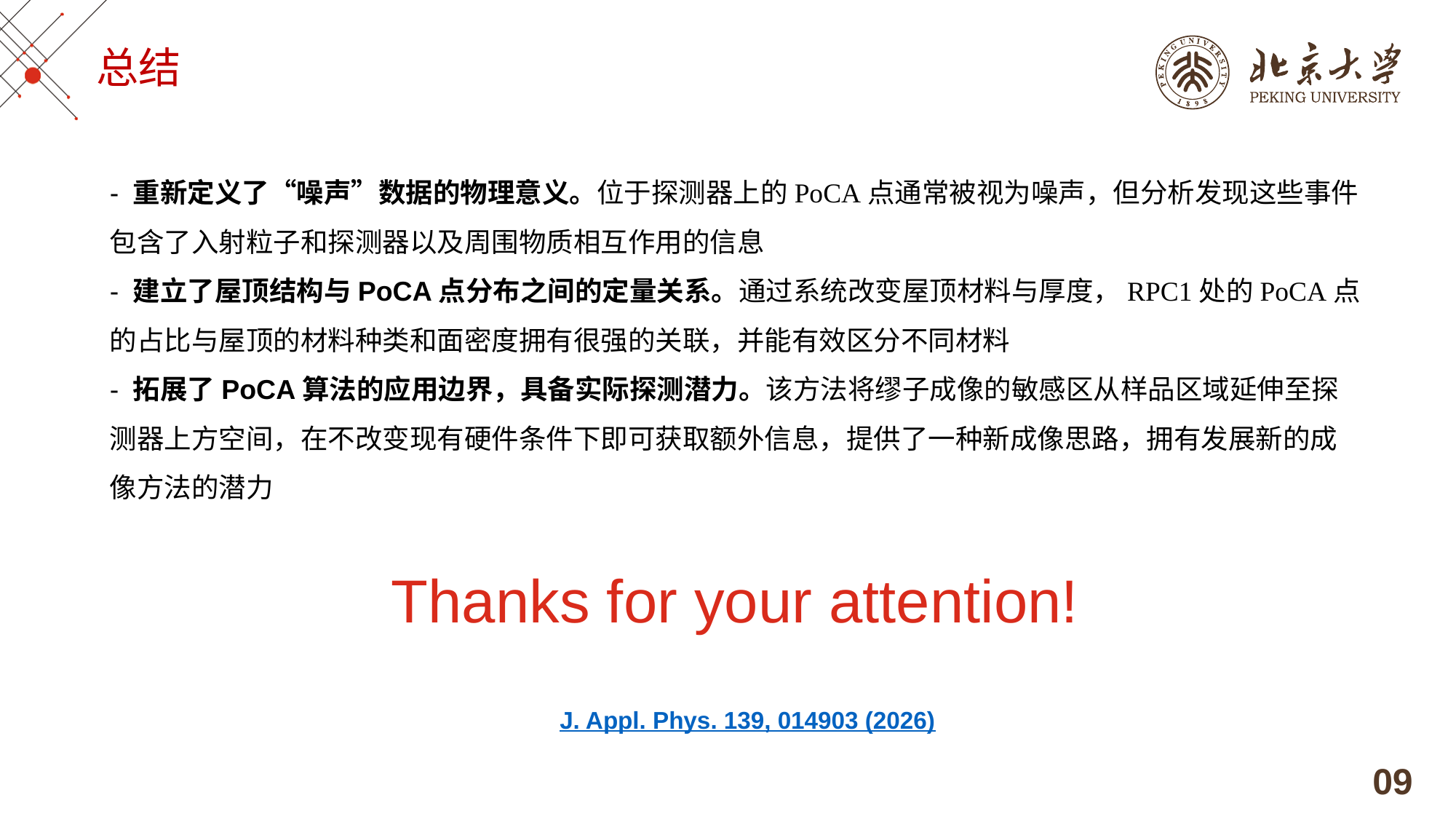

总结
- 重新定义了“噪声”数据的物理意义。位于探测器上的PoCA点通常被视为噪声，但分析发现这些事件包含了入射粒子和探测器以及周围物质相互作用的信息
- 建立了屋顶结构与PoCA点分布之间的定量关系。通过系统改变屋顶材料与厚度，RPC1处的PoCA点的占比与屋顶的材料种类和面密度拥有很强的关联，并能有效区分不同材料
- 拓展了PoCA算法的应用边界，具备实际探测潜力。该方法将缪子成像的敏感区从样品区域延伸至探测器上方空间，在不改变现有硬件条件下即可获取额外信息，提供了一种新成像思路，拥有发展新的成像方法的潜力
Thanks for your attention!
J. Appl. Phys. 139, 014903 (2026)
09